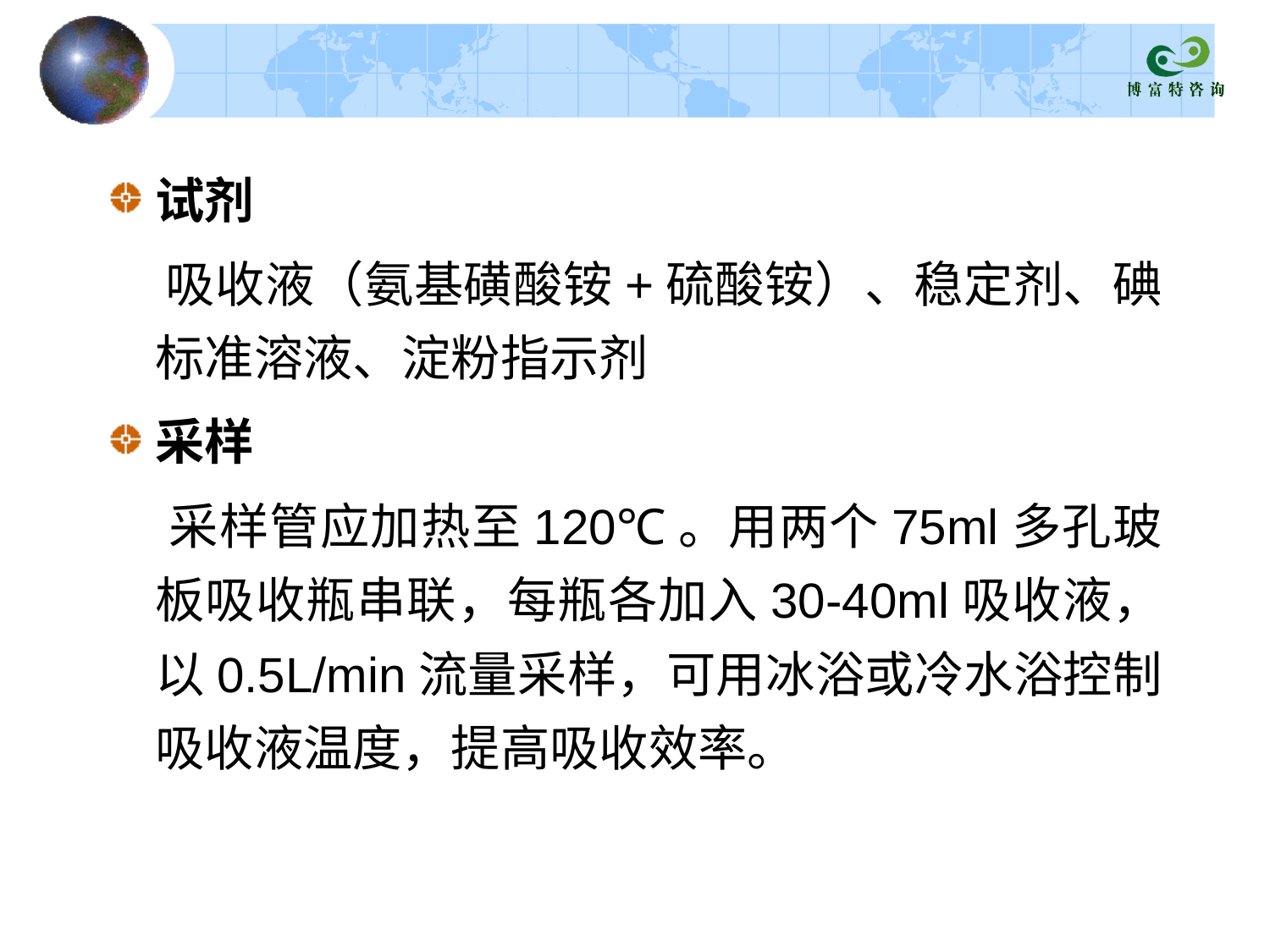

试剂
    吸收液（氨基磺酸铵+硫酸铵）、稳定剂、碘标准溶液、淀粉指示剂
采样
    采样管应加热至120℃。用两个75ml多孔玻板吸收瓶串联，每瓶各加入30-40ml吸收液，以0.5L/min流量采样，可用冰浴或冷水浴控制吸收液温度，提高吸收效率。